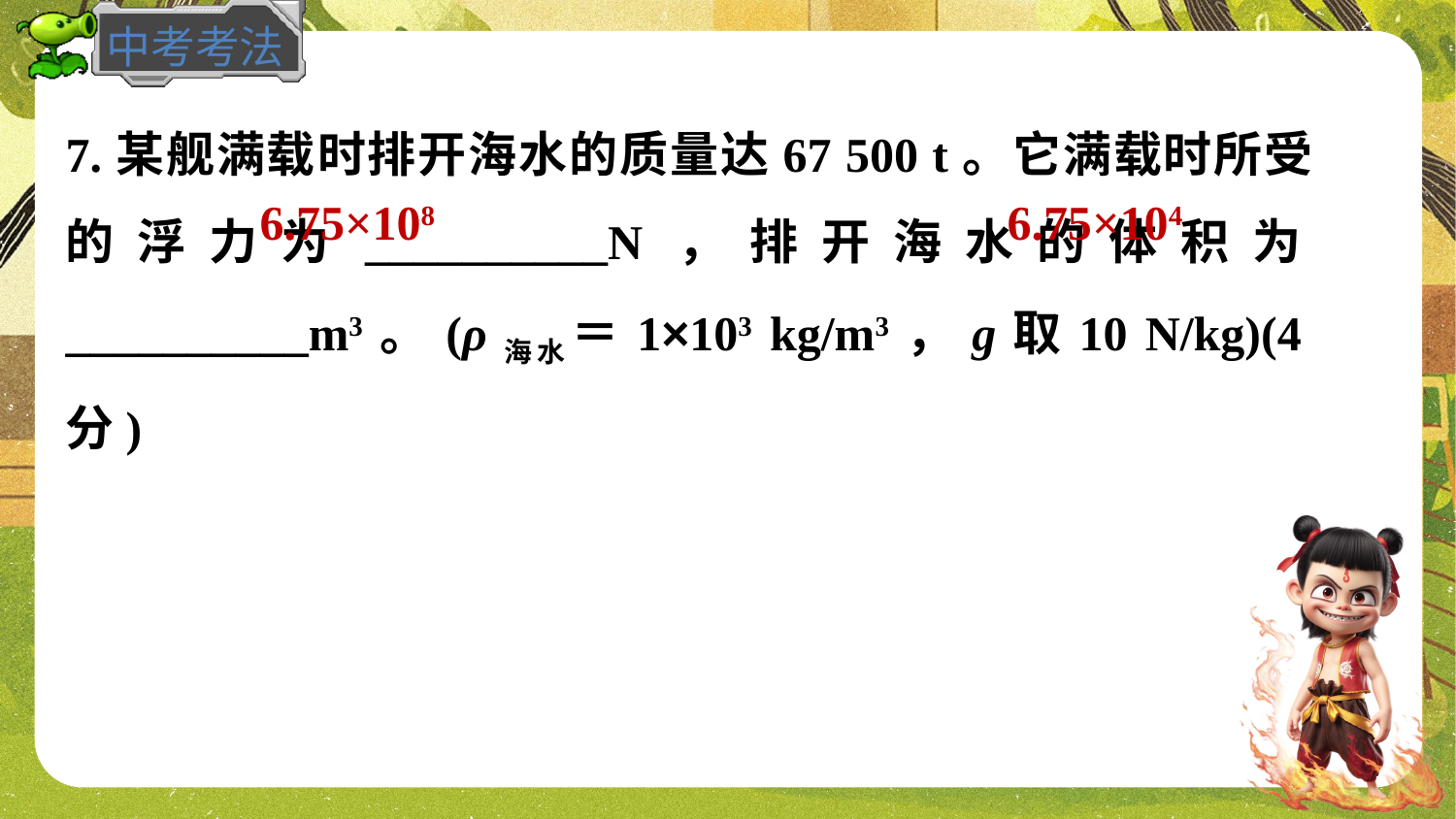

7.某舰满载时排开海水的质量达67 500 t。它满载时所受的浮力为__________N，排开海水的体积为__________m3。(ρ海水＝1×103 kg/m3，g取10 N/kg)(4分)
6.75×104
6.75×108